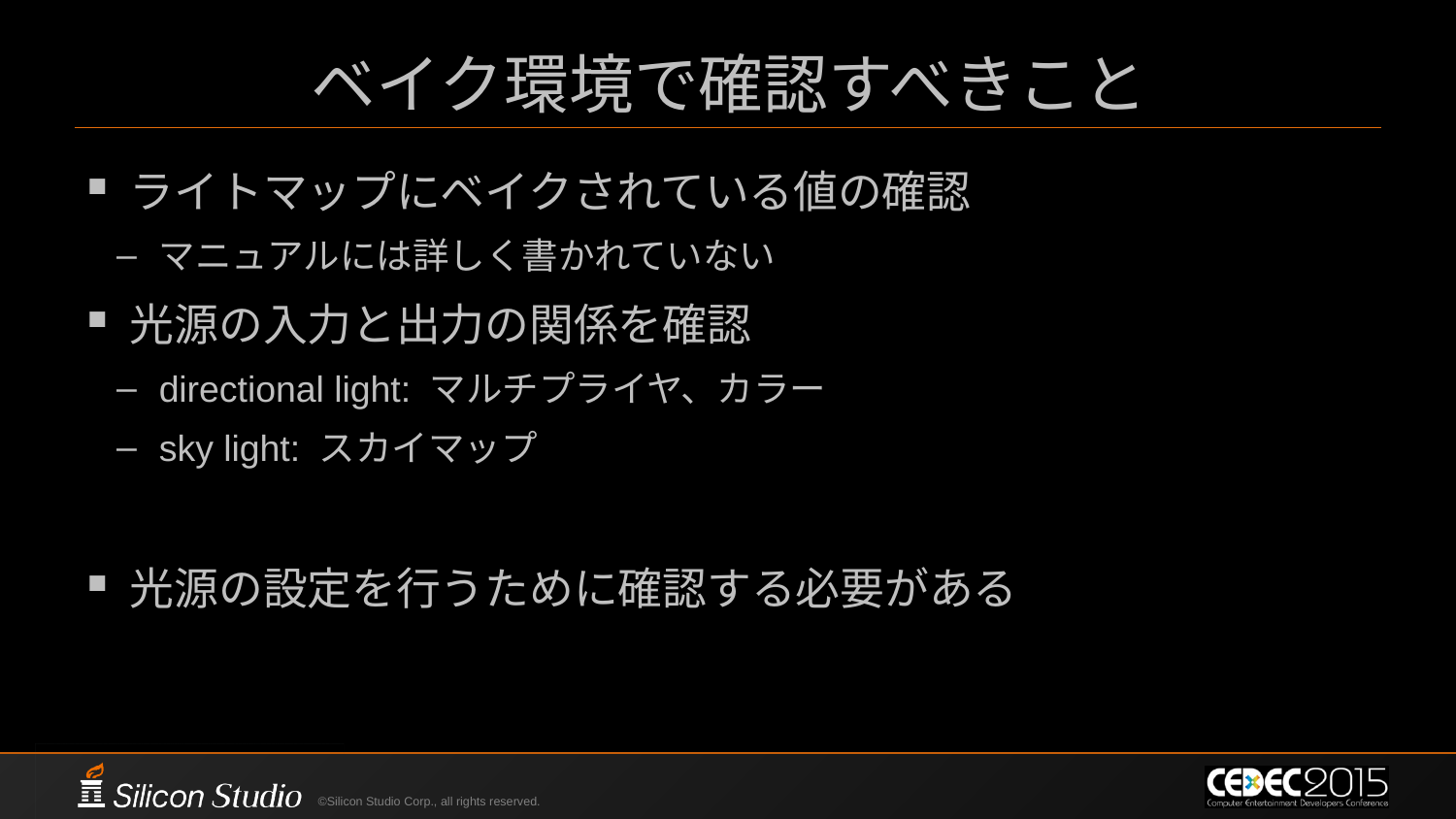

# ベイク環境で確認すべきこと
ライトマップにベイクされている値の確認
マニュアルには詳しく書かれていない
光源の入力と出力の関係を確認
directional light: マルチプライヤ、カラー
sky light: スカイマップ

光源の設定を行うために確認する必要がある